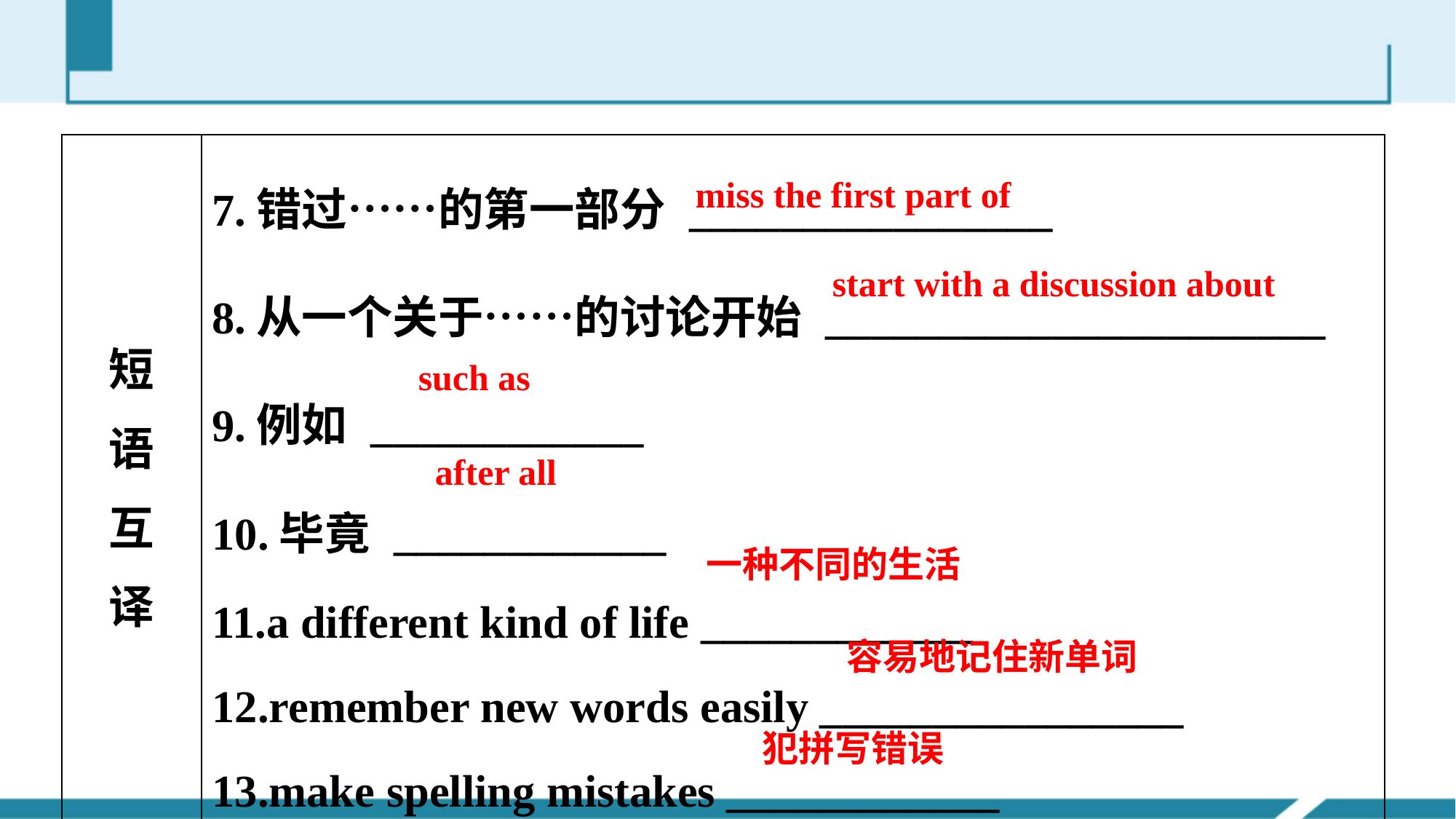

| 短 语 互 译 | 7.错过……的第一部分 \_\_\_\_\_\_\_\_\_\_\_\_\_\_\_\_ 8.从一个关于……的讨论开始 \_\_\_\_\_\_\_\_\_\_\_\_\_\_\_\_\_\_\_\_\_\_ 9.例如 \_\_\_\_\_\_\_\_\_\_\_\_ 10.毕竟 \_\_\_\_\_\_\_\_\_\_\_\_ 11.a different kind of life \_\_\_\_\_\_\_\_\_\_\_\_ 12.remember new words easily \_\_\_\_\_\_\_\_\_\_\_\_\_\_\_\_ 13.make spelling mistakes \_\_\_\_\_\_\_\_\_\_\_\_ |
| --- | --- |
miss the first part of
start with a discussion about

such as
after all
一种不同的生活
容易地记住新单词
犯拼写错误